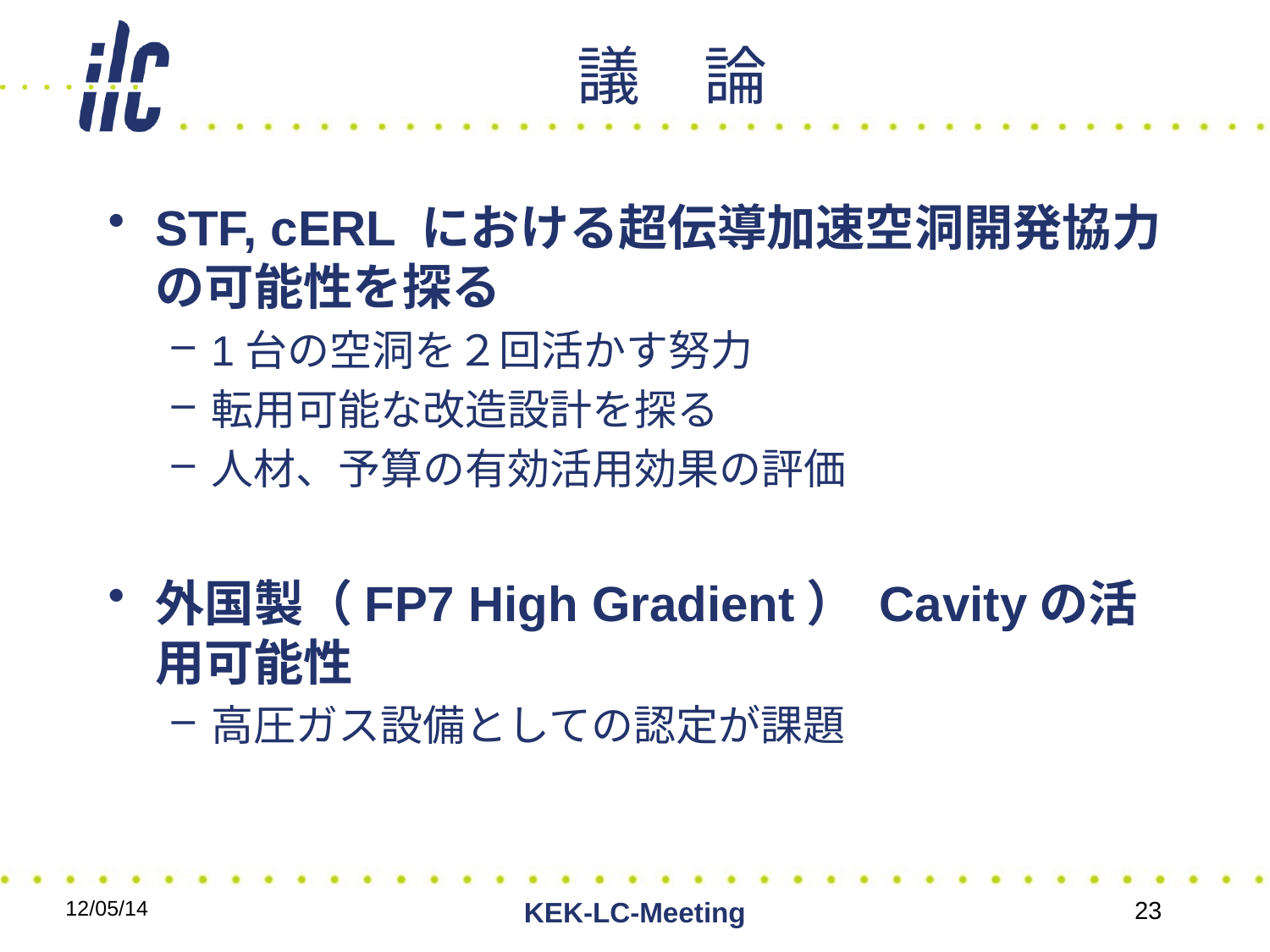

# 議　論
STF, cERL における超伝導加速空洞開発協力の可能性を探る
1台の空洞を２回活かす努力
転用可能な改造設計を探る
人材、予算の有効活用効果の評価

外国製（FP7 High Gradient） Cavityの活用可能性
高圧ガス設備としての認定が課題
12/05/14
KEK-LC-Meeting
23